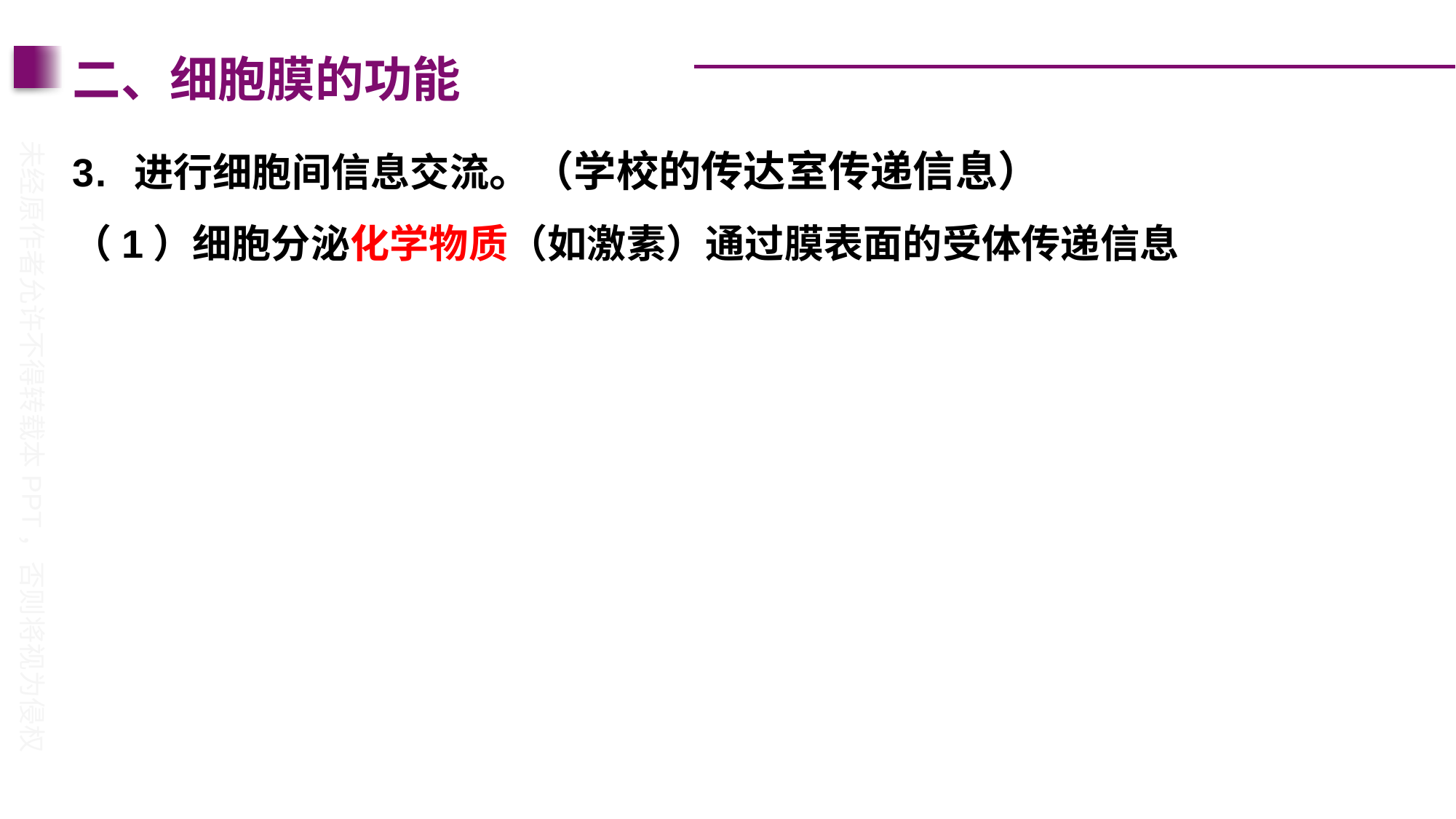

二、细胞膜的功能
进行细胞间信息交流。（学校的传达室传递信息）
（1）细胞分泌化学物质（如激素）通过膜表面的受体传递信息